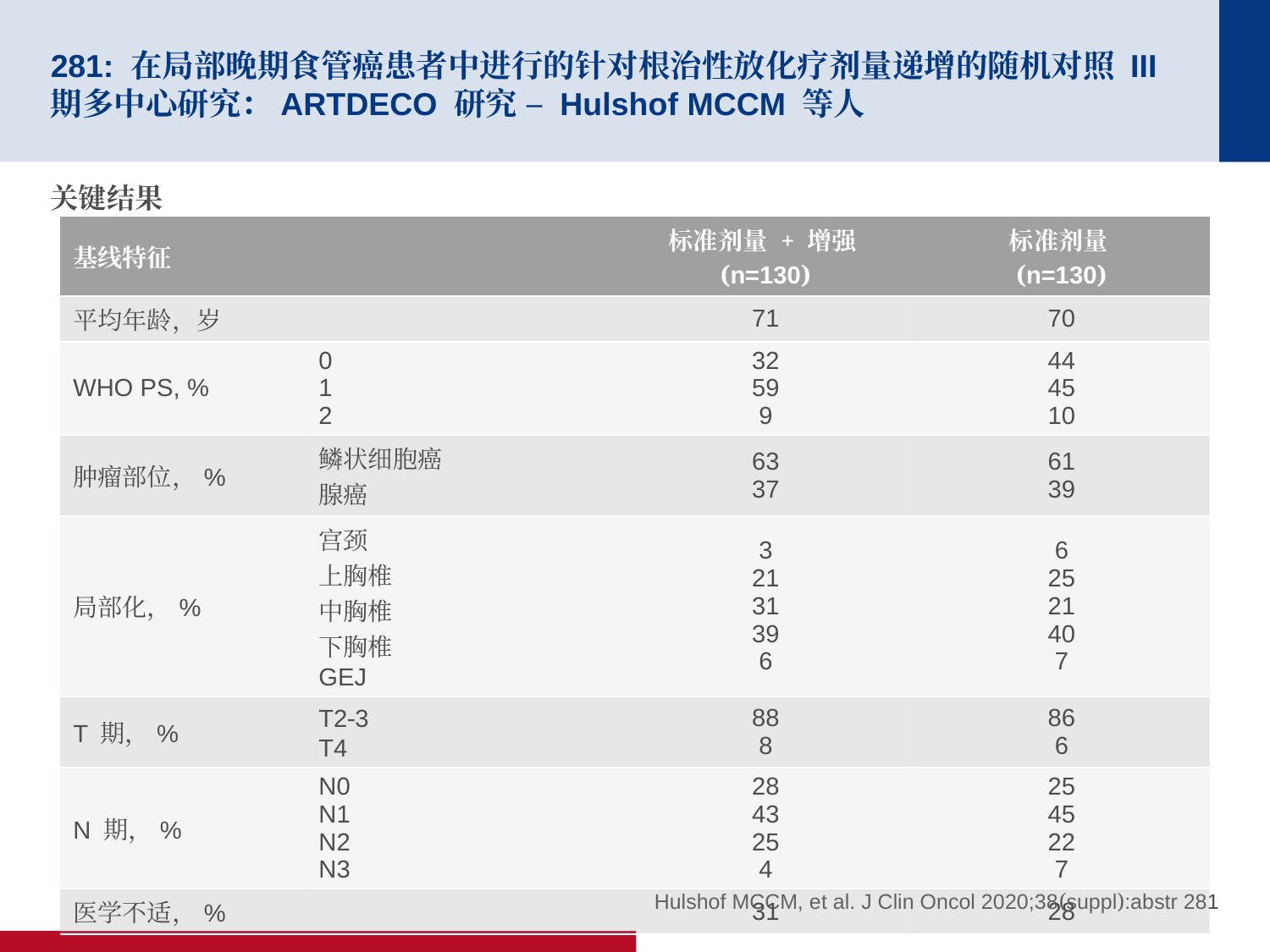

# 281: 在局部晚期食管癌患者中进行的针对根治性放化疗剂量递增的随机对照 III 期多中心研究：ARTDECO 研究 – Hulshof MCCM 等人
关键结果
| 基线特征 |  | 标准剂量 + 增强 (n=130) | 标准剂量 (n=130) |
| --- | --- | --- | --- |
| 平均年龄，岁 |  | 71 | 70 |
| WHO PS, % | 0 1 2 | 32 59 9 | 44 45 10 |
| 肿瘤部位，% | 鳞状细胞癌 腺癌 | 63 37 | 61 39 |
| 局部化，% | 宫颈 上胸椎 中胸椎 下胸椎 GEJ | 3 21 31 39 6 | 6 25 21 40 7 |
| T 期，% | T2-3 T4 | 88 8 | 86 6 |
| N 期，% | N0 N1 N2 N3 | 28 43 25 4 | 25 45 22 7 |
| 医学不适，% |  | 31 | 28 |
Hulshof MCCM, et al. J Clin Oncol 2020;38(suppl):abstr 281